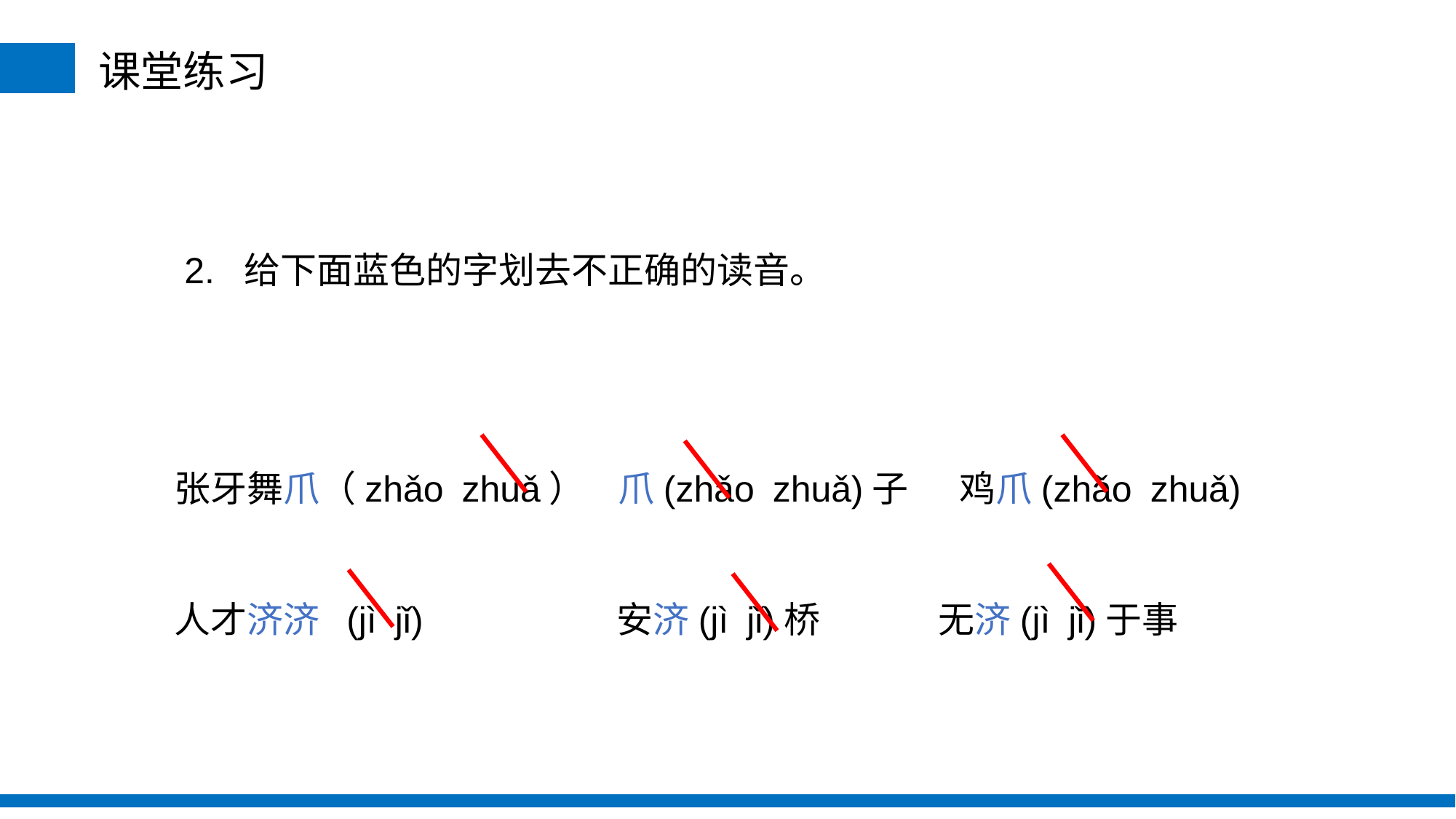

课堂练习
 2.  给下面蓝色的字划去不正确的读音。

张牙舞爪（zhǎo zhuǎ）    爪(zhǎo zhuǎ)子     鸡爪(zhǎo zhuǎ)
人才济济 (jì jǐ)               安济(jì jǐ)桥            无济(jì jǐ)于事